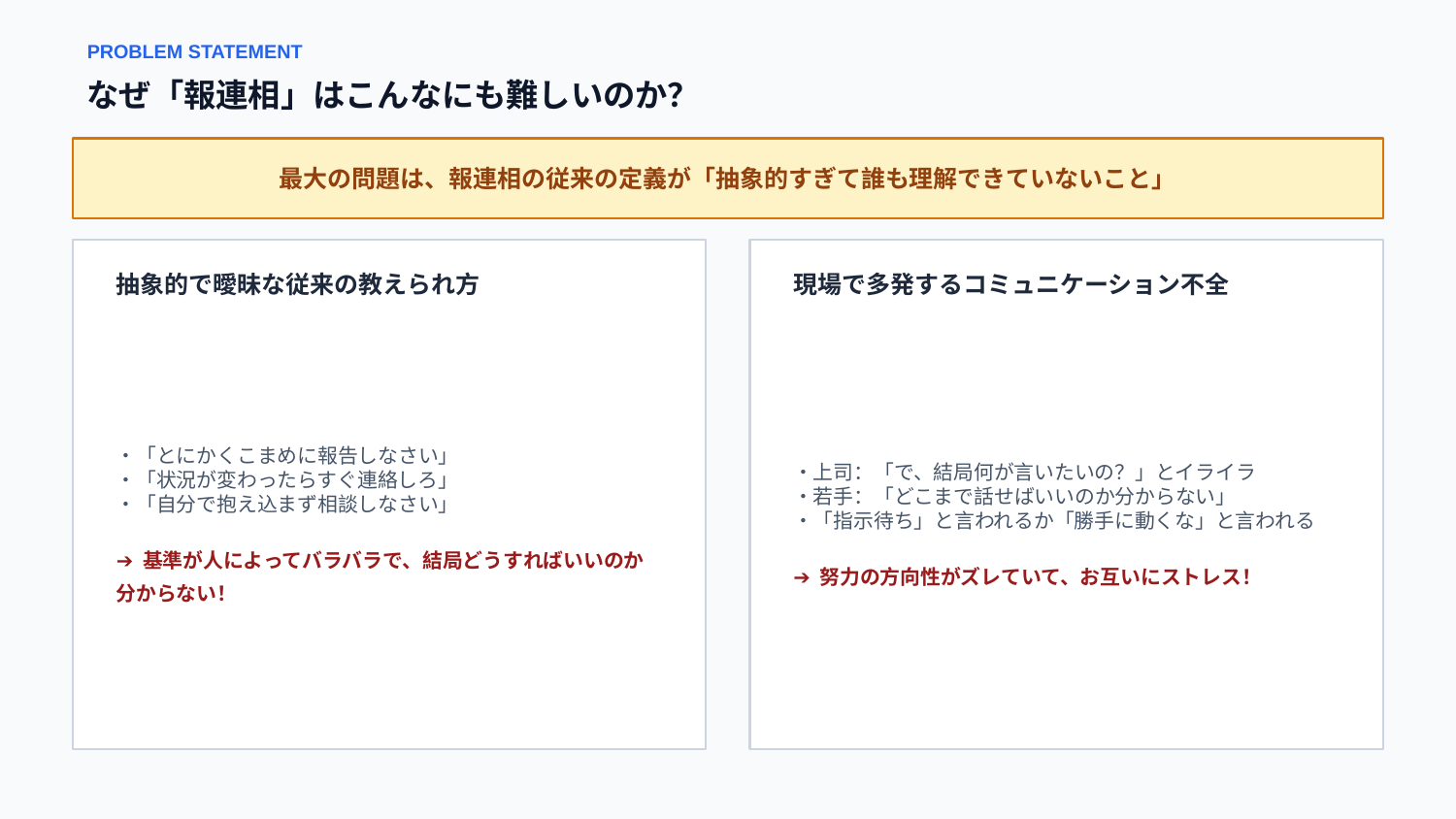

PROBLEM STATEMENT
なぜ「報連相」はこんなにも難しいのか？

最大の問題は、報連相の従来の定義が「抽象的すぎて誰も理解できていないこと」

抽象的で曖昧な従来の教えられ方
現場で多発するコミュニケーション不全
・「とにかくこまめに報告しなさい」
・「状況が変わったらすぐ連絡しろ」
・「自分で抱え込まず相談しなさい」

➔ 基準が人によってバラバラで、結局どうすればいいのか分からない！
・上司：「で、結局何が言いたいの？」とイライラ
・若手：「どこまで話せばいいのか分からない」
・「指示待ち」と言われるか「勝手に動くな」と言われる

➔ 努力の方向性がズレていて、お互いにストレス！